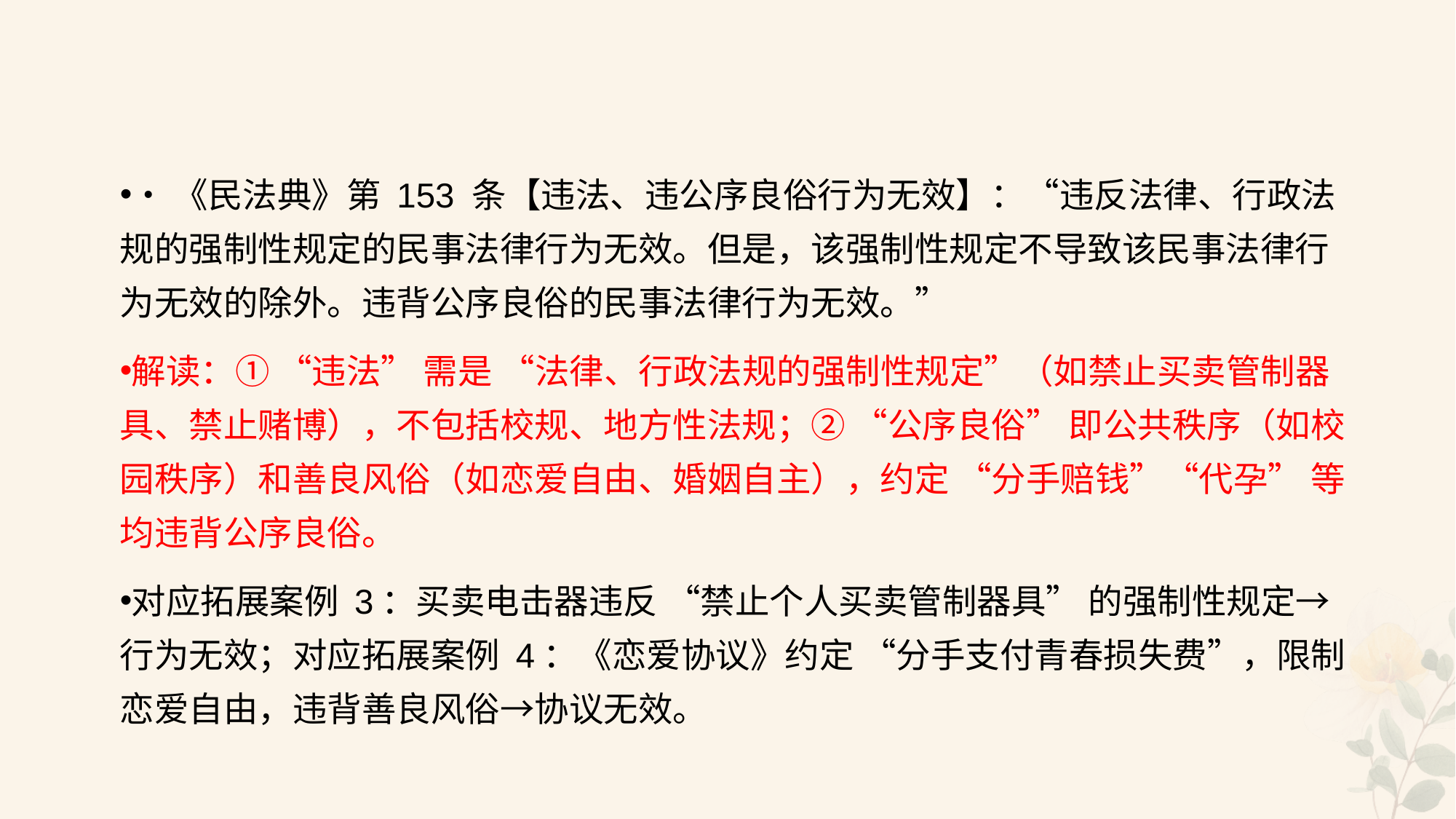

#
•《民法典》第 153 条【违法、违公序良俗行为无效】：“违反法律、行政法规的强制性规定的民事法律行为无效。但是，该强制性规定不导致该民事法律行为无效的除外。违背公序良俗的民事法律行为无效。”
解读：① “违法” 需是 “法律、行政法规的强制性规定”（如禁止买卖管制器具、禁止赌博），不包括校规、地方性法规；② “公序良俗” 即公共秩序（如校园秩序）和善良风俗（如恋爱自由、婚姻自主），约定 “分手赔钱”“代孕” 等均违背公序良俗。
对应拓展案例 3：买卖电击器违反 “禁止个人买卖管制器具” 的强制性规定→行为无效；对应拓展案例 4：《恋爱协议》约定 “分手支付青春损失费”，限制恋爱自由，违背善良风俗→协议无效。